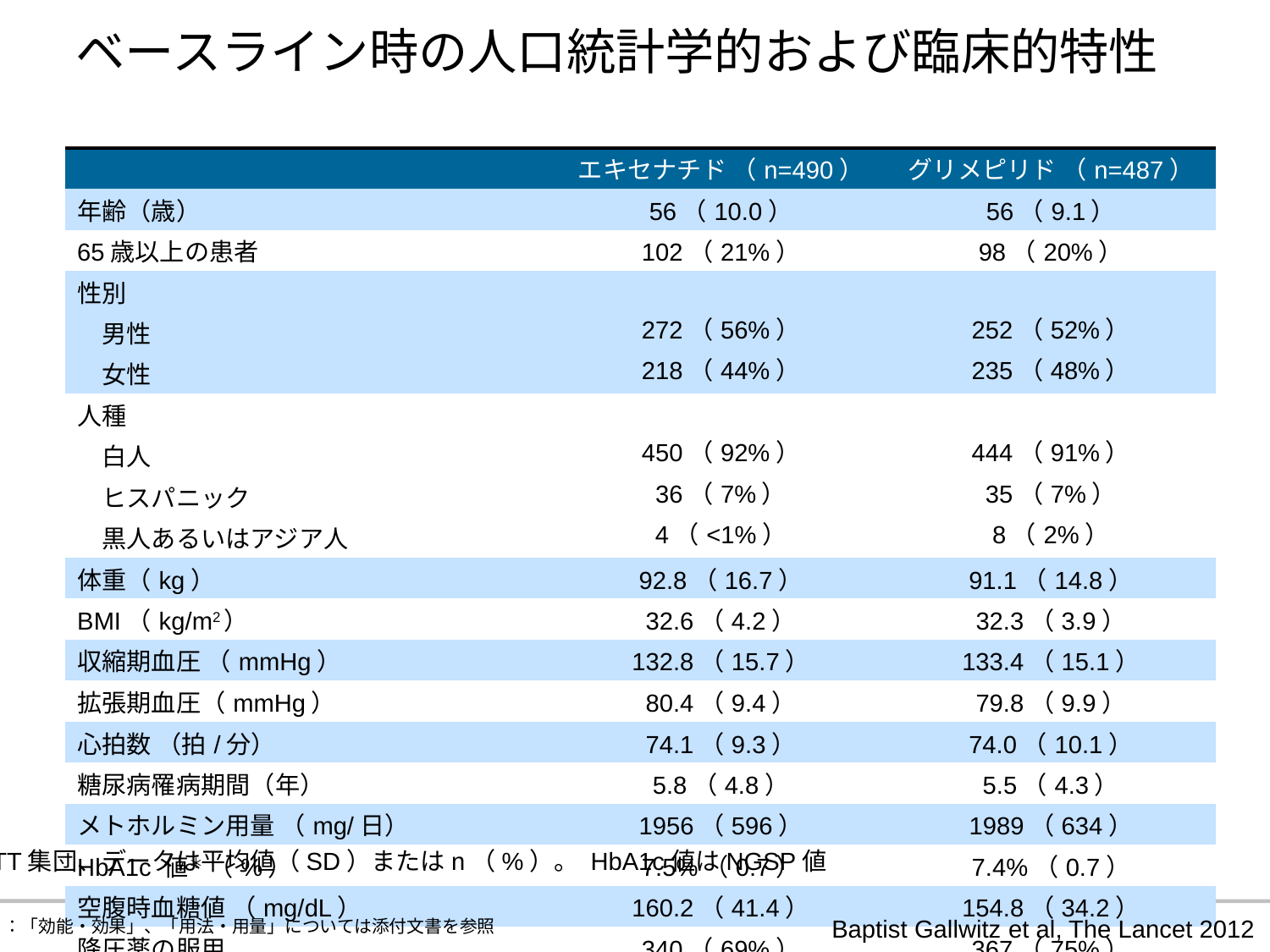

ベースライン時の人口統計学的および臨床的特性
|  | エキセナチド （n=490） | グリメピリド （n=487） |
| --- | --- | --- |
| 年齢（歳） | 56（10.0） | 56（9.1） |
| 65歳以上の患者 | 102（21%） | 98（20%） |
| 性別 　男性 　女性 | 272（56%） 218（44%） | 252（52%） 235（48%） |
| 人種 　白人 　ヒスパニック 　黒人あるいはアジア人 | 450（92%） 36（7%） 4（<1%） | 444（91%） 35（7%） 8（2%） |
| 体重（kg） | 92.8（16.7） | 91.1（14.8） |
| BMI（kg/m2） | 32.6（4.2） | 32.3（3.9） |
| 収縮期血圧 （mmHg） | 132.8（15.7） | 133.4（15.1） |
| 拡張期血圧（mmHg） | 80.4（9.4） | 79.8（9.9） |
| 心拍数 （拍/分） | 74.1（9.3） | 74.0（10.1） |
| 糖尿病罹病期間（年） | 5.8（4.8） | 5.5（4.3） |
| メトホルミン用量 （mg/日） | 1956（596） | 1989（634） |
| HbA1c 値＊ （%） | 7.5%（0.7） | 7.4%（0.7） |
| 空腹時血糖値 （mg/dL） | 160.2（41.4） | 154.8（34.2） |
| 降圧薬の服用 | 340（69%） | 367（75%） |
ITT集団、データは平均値（SD）またはn（%）。 HbA1c値はNGSP値
Baptist Gallwitz et al, The Lancet 2012
※：「効能・効果」、「用法・用量」については添付文書を参照